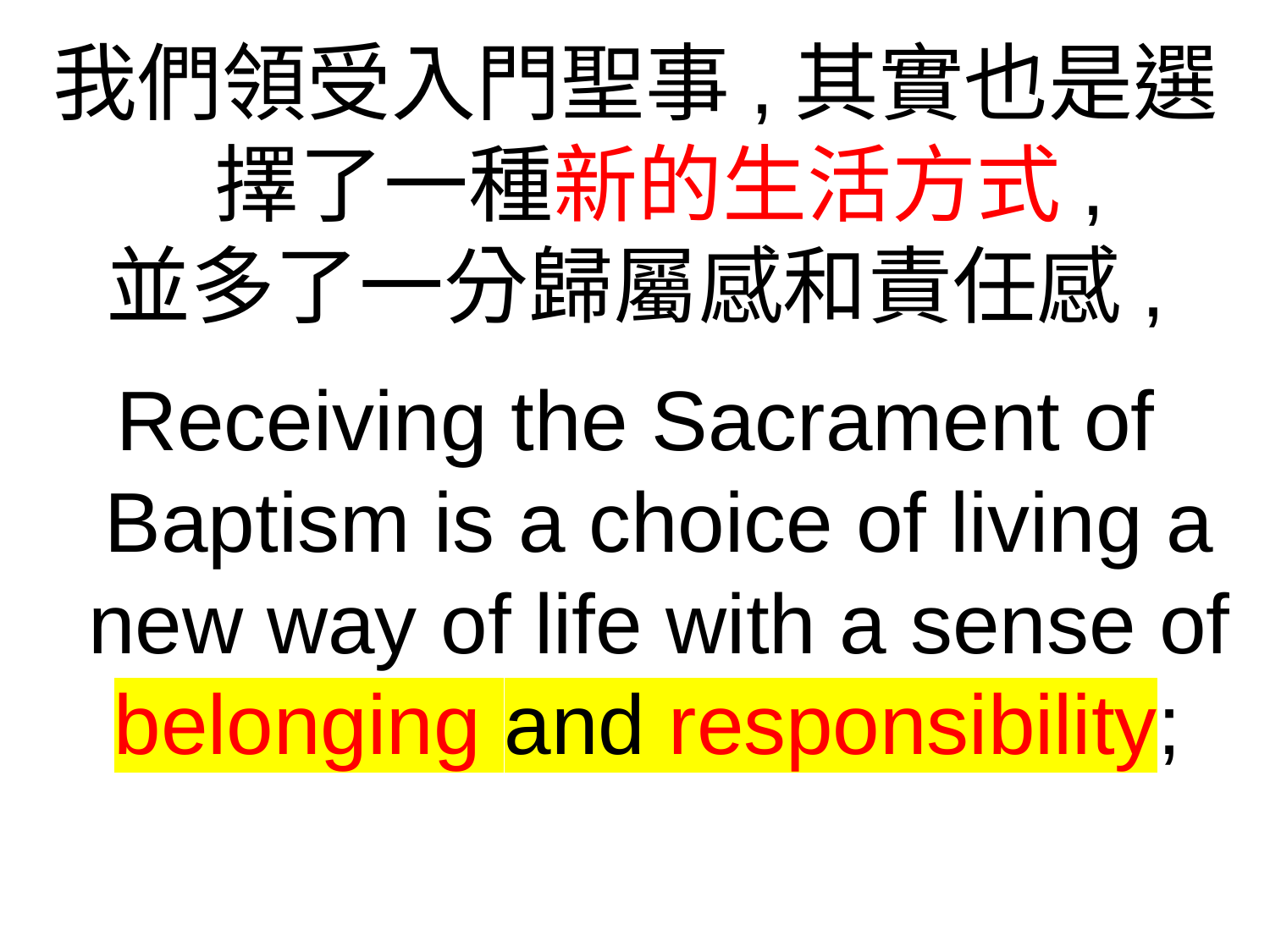

我們領受入門聖事,其實也是選擇了一種新的生活方式,
並多了一分歸屬感和責任感,
Receiving the Sacrament of Baptism is a choice of living a new way of life with a sense of belonging and responsibility;